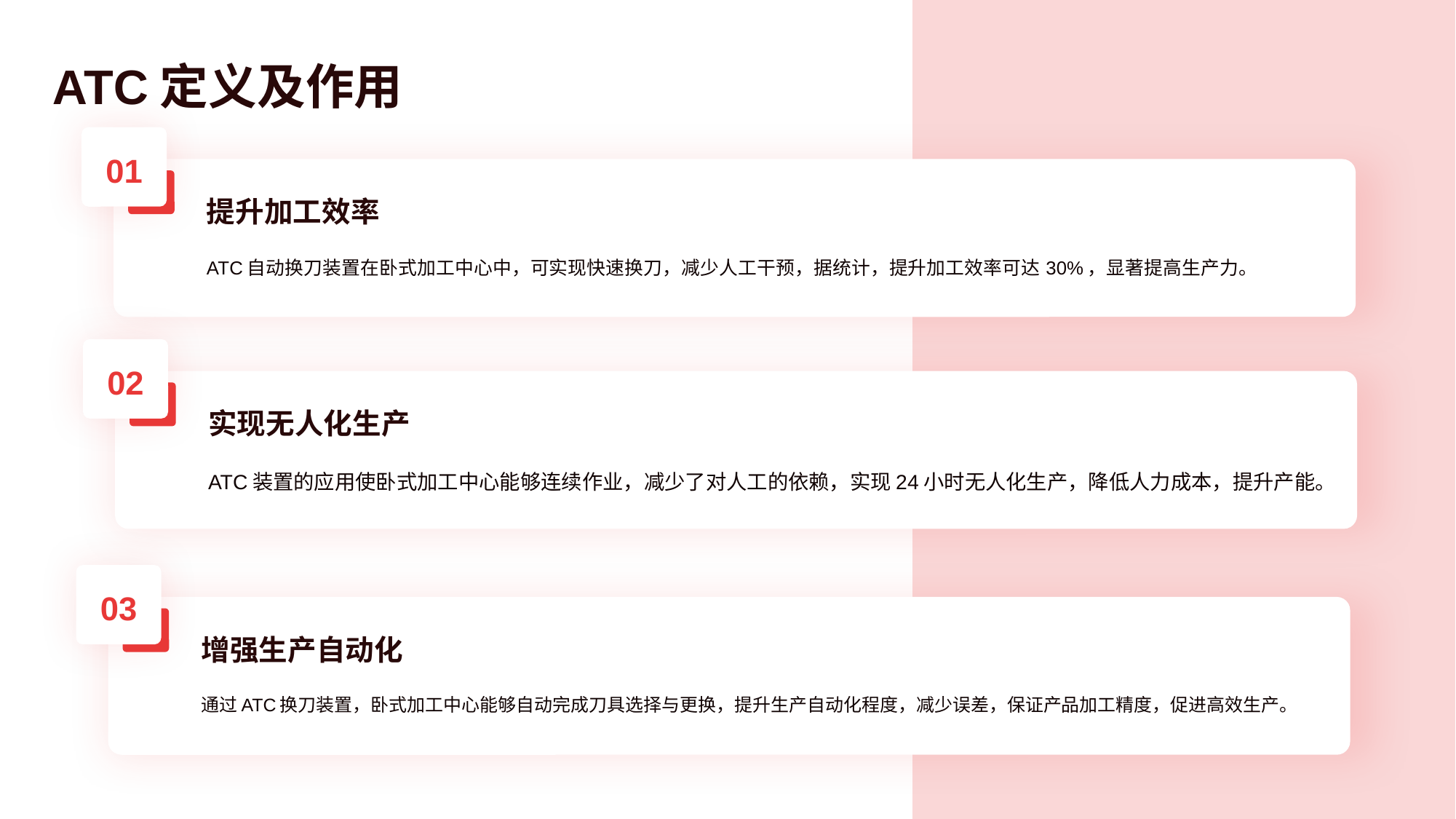

ATC定义及作用

01

提升加工效率
ATC自动换刀装置在卧式加工中心中，可实现快速换刀，减少人工干预，据统计，提升加工效率可达30%，显著提高生产力。

02

实现无人化生产
ATC装置的应用使卧式加工中心能够连续作业，减少了对人工的依赖，实现24小时无人化生产，降低人力成本，提升产能。

03

增强生产自动化
通过ATC换刀装置，卧式加工中心能够自动完成刀具选择与更换，提升生产自动化程度，减少误差，保证产品加工精度，促进高效生产。